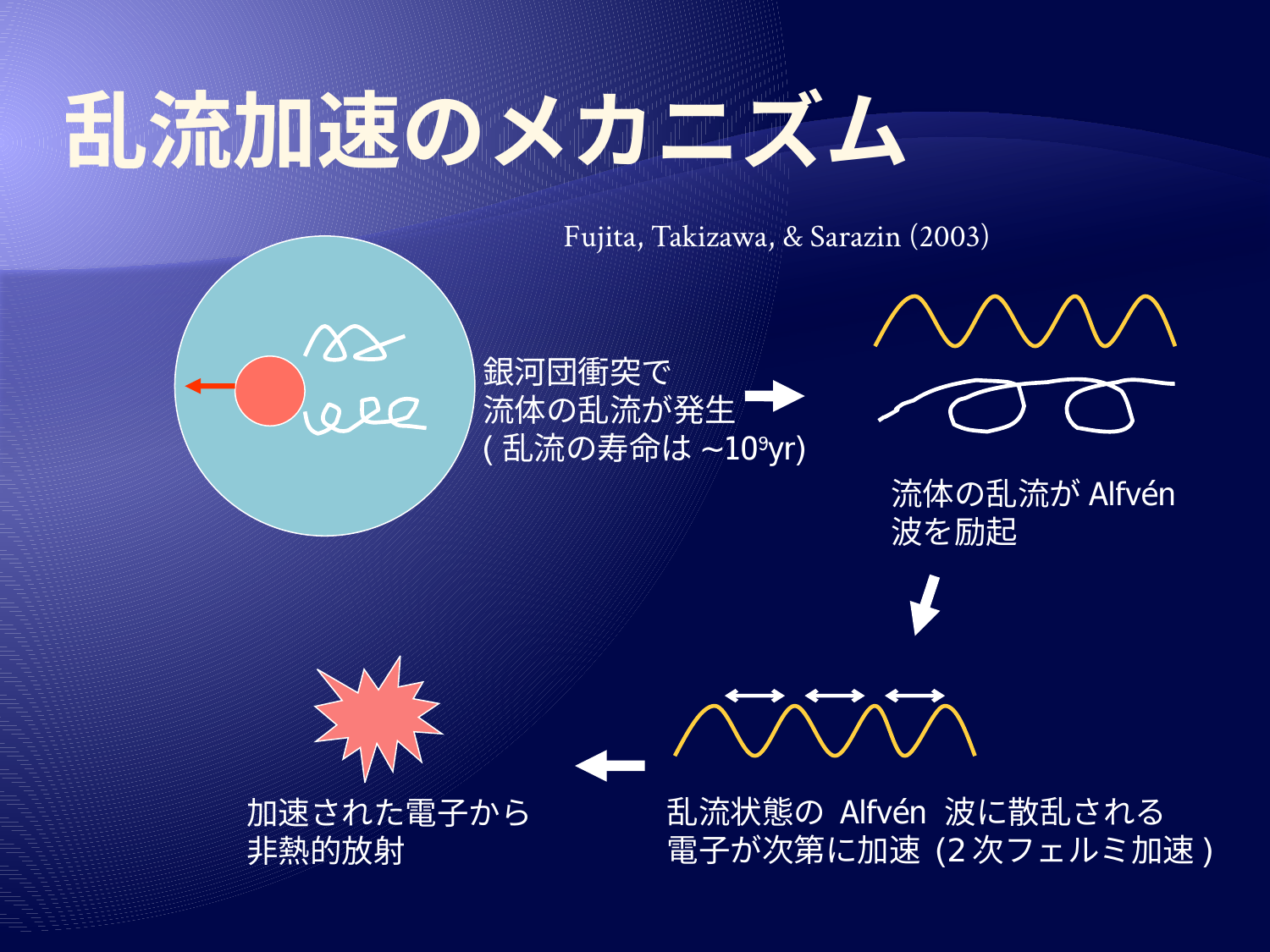

# 乱流加速のメカニズム
Fujita, Takizawa, & Sarazin (2003)

銀河団衝突で
流体の乱流が発生
(乱流の寿命は~109yr)

流体の乱流がAlfvén
波を励起

乱流状態の Alfvén 波に散乱される
電子が次第に加速 (2次フェルミ加速)
加速された電子から
非熱的放射